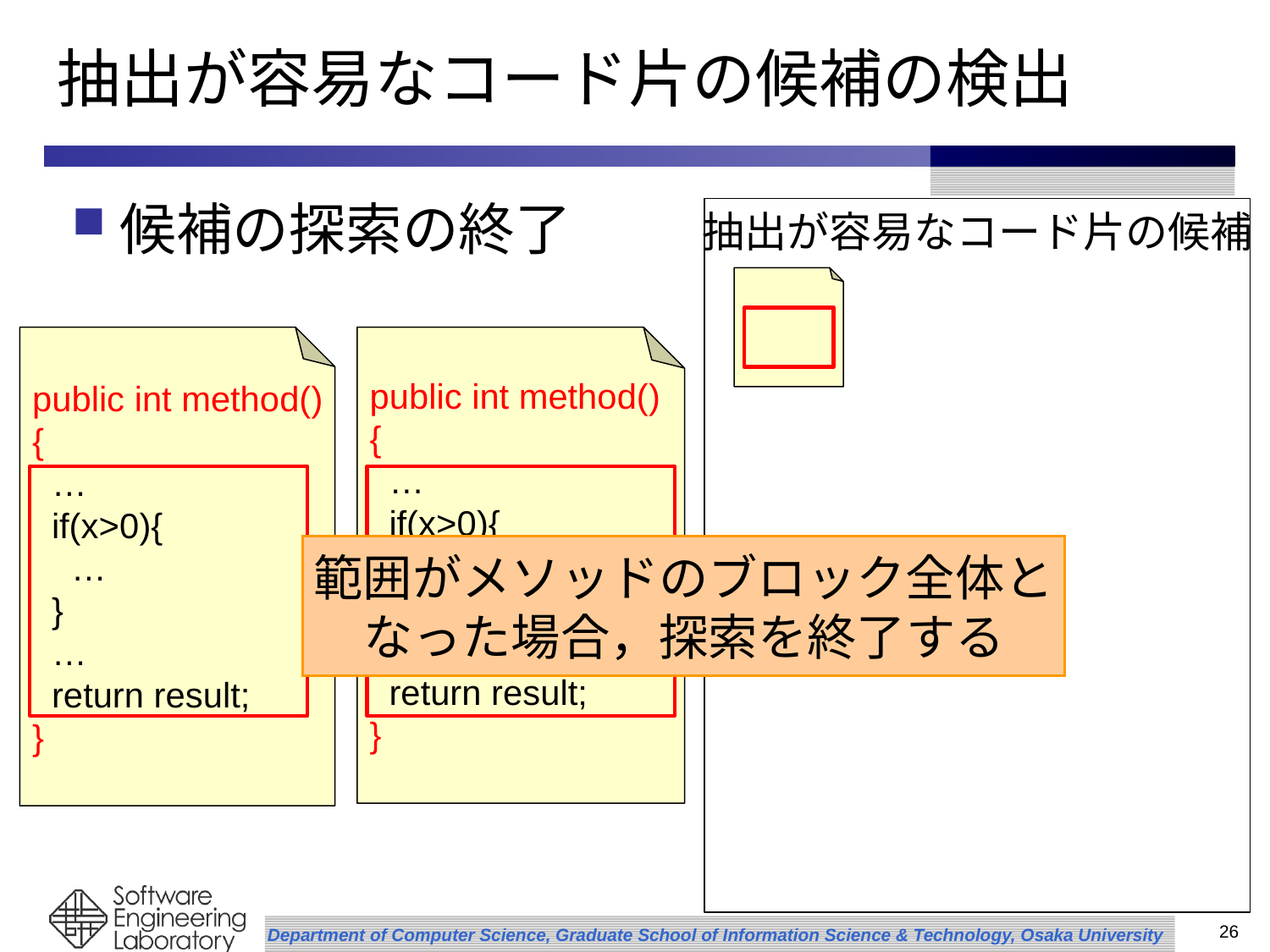

# 抽出が容易なコード片の候補の検出
候補の探索の終了
抽出が容易なコード片の候補

public int method()
{
  …
  if(x>0){
    …
  }
  …
  return result;
}

public int method()
{
  …
  if(x>0){
    …
  }
  …
  return result;
}

範囲がメソッドのブロック全体と
なった場合，探索を終了する
26